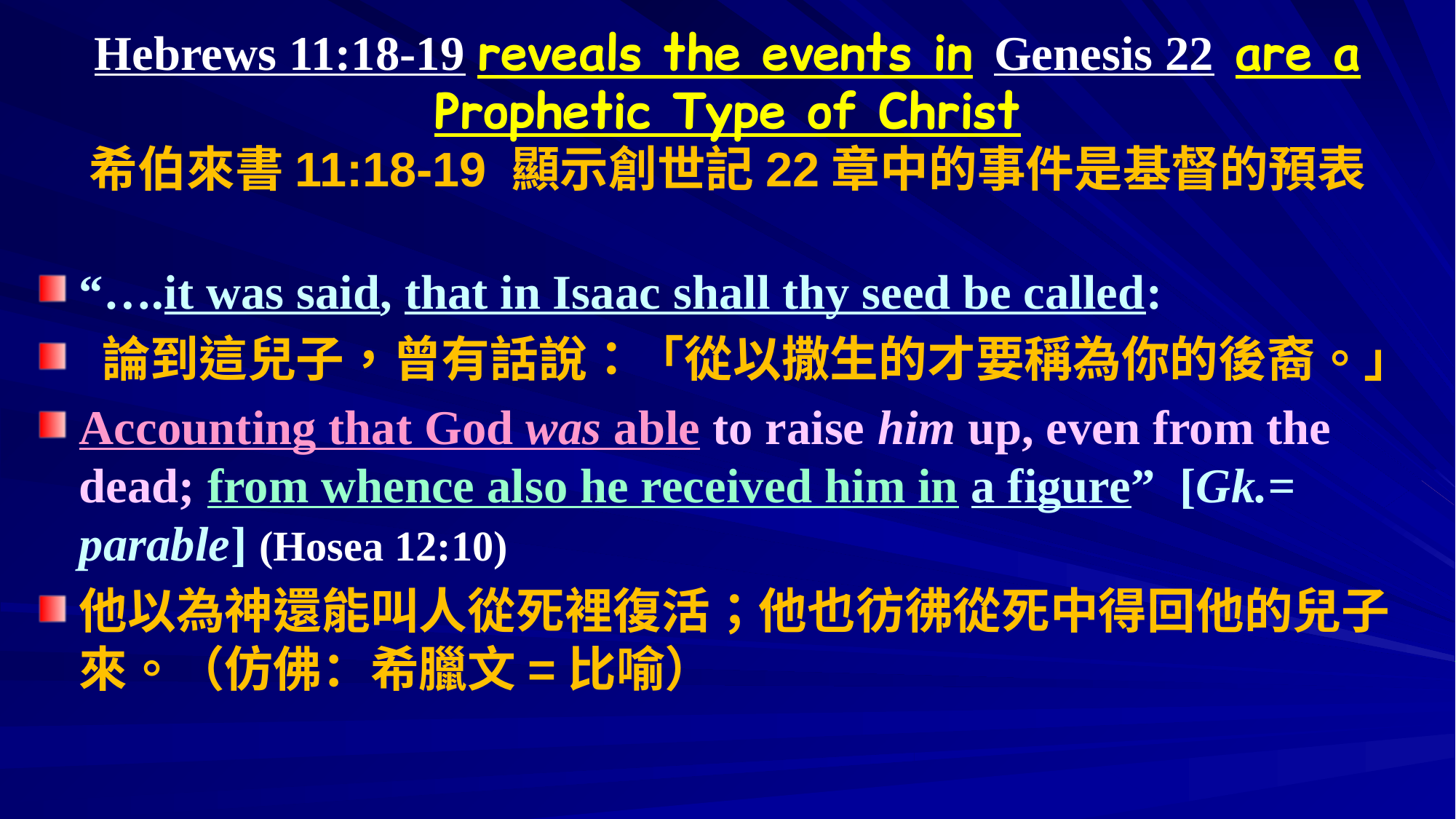

# Hebrews 11:18-19 reveals the events in Genesis 22 are a Prophetic Type of Christ 希伯來書11:18-19 顯示創世記22章中的事件是基督的預表
“….it was said, that in Isaac shall thy seed be called:
 論到這兒子，曾有話說：「從以撒生的才要稱為你的後裔。」
Accounting that God was able to raise him up, even from the dead; from whence also he received him in a figure”  [Gk.= parable] (Hosea 12:10)
他以為神還能叫人從死裡復活；他也彷彿從死中得回他的兒子來。（仿佛：希臘文=比喻）